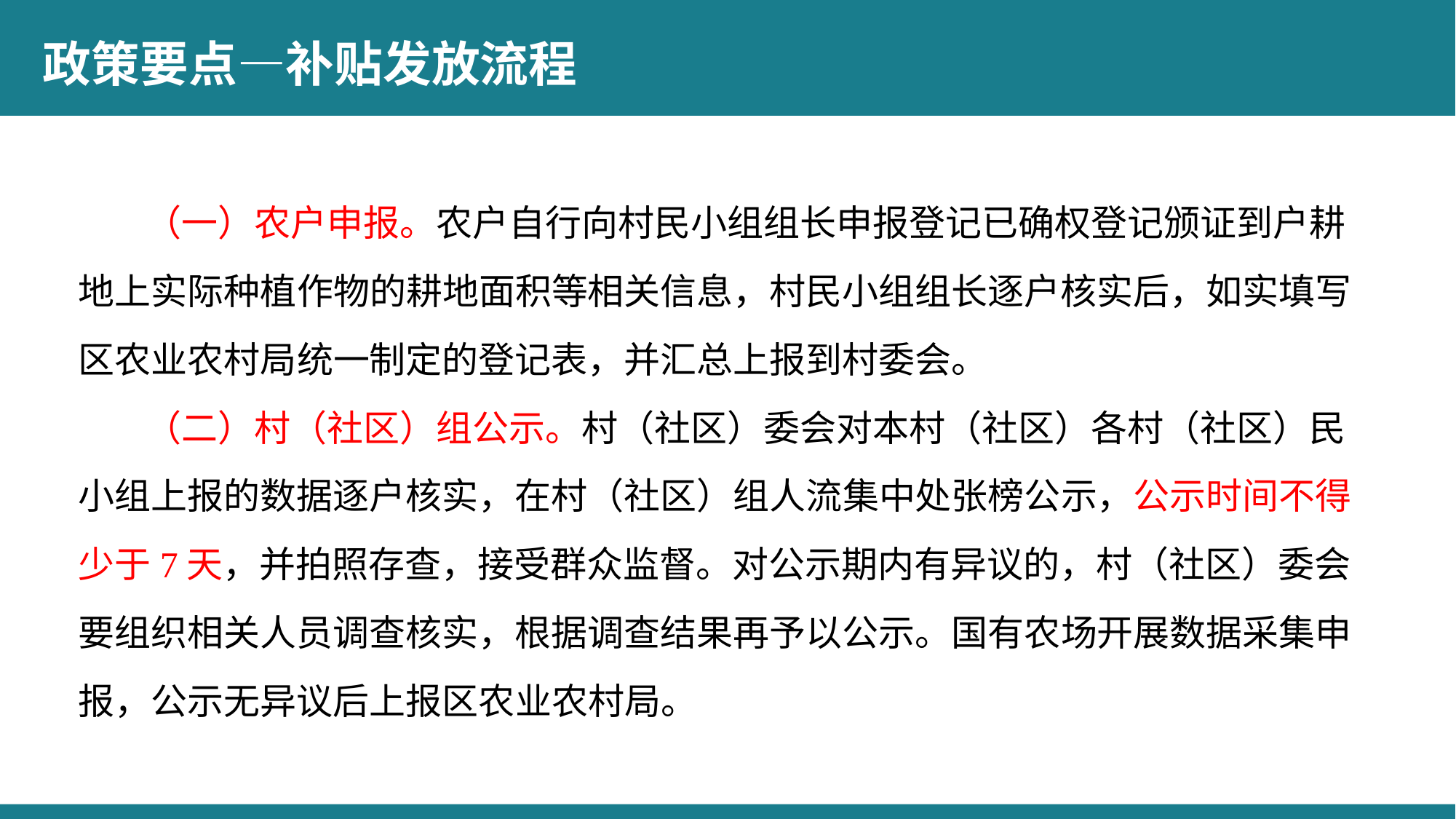

政策要点—补贴发放流程

（一）农户申报。农户自行向村民小组组长申报登记已确权登记颁证到户耕地上实际种植作物的耕地面积等相关信息，村民小组组长逐户核实后，如实填写区农业农村局统一制定的登记表，并汇总上报到村委会。
（二）村（社区）组公示。村（社区）委会对本村（社区）各村（社区）民小组上报的数据逐户核实，在村（社区）组人流集中处张榜公示，公示时间不得少于7天，并拍照存查，接受群众监督。对公示期内有异议的，村（社区）委会要组织相关人员调查核实，根据调查结果再予以公示。国有农场开展数据采集申报，公示无异议后上报区农业农村局。